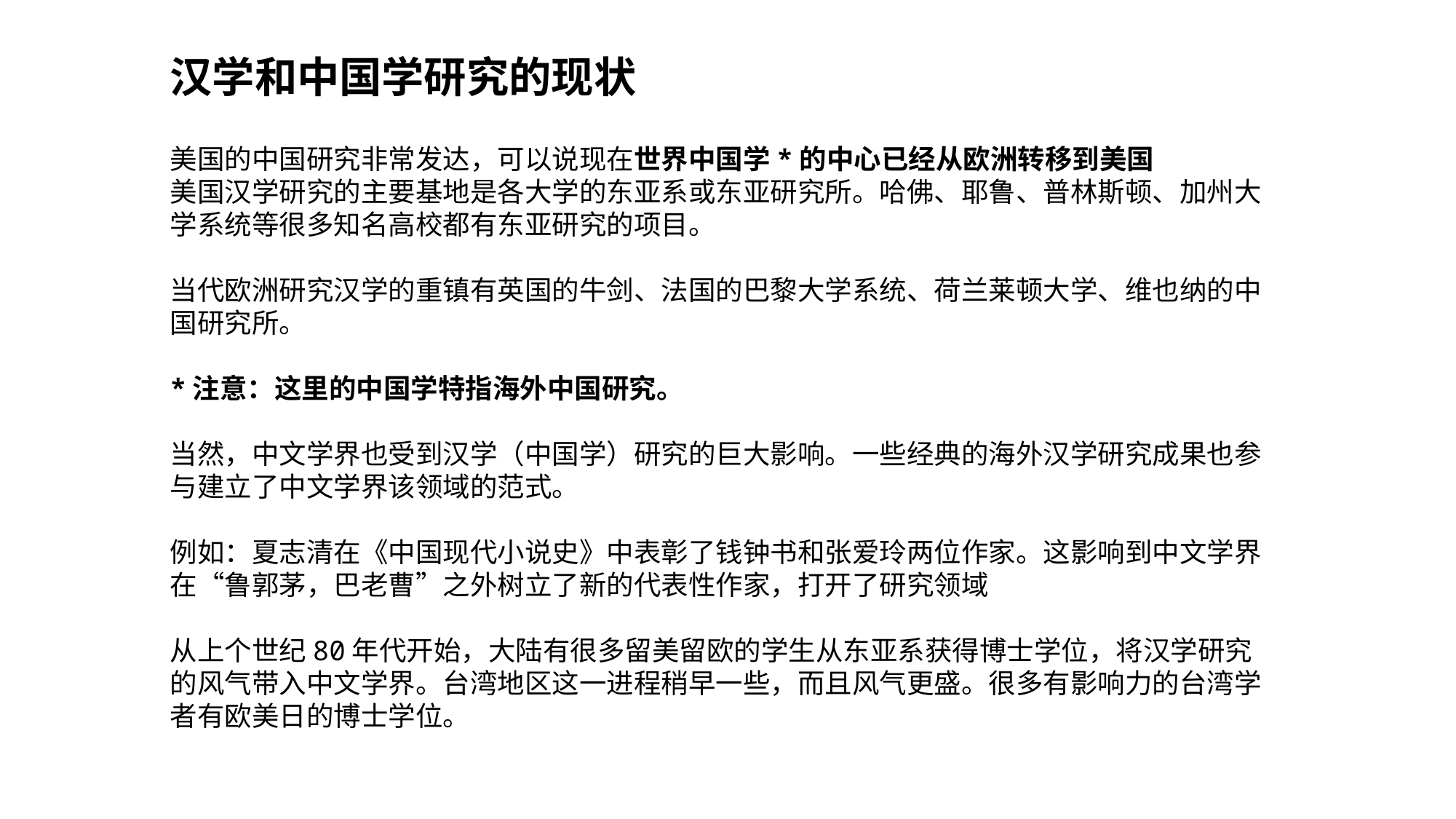

汉学和中国学研究的现状
美国的中国研究非常发达，可以说现在世界中国学*的中心已经从欧洲转移到美国
美国汉学研究的主要基地是各大学的东亚系或东亚研究所。哈佛、耶鲁、普林斯顿、加州大学系统等很多知名高校都有东亚研究的项目。

当代欧洲研究汉学的重镇有英国的牛剑、法国的巴黎大学系统、荷兰莱顿大学、维也纳的中国研究所。

*注意：这里的中国学特指海外中国研究。

当然，中文学界也受到汉学（中国学）研究的巨大影响。一些经典的海外汉学研究成果也参与建立了中文学界该领域的范式。

例如：夏志清在《中国现代小说史》中表彰了钱钟书和张爱玲两位作家。这影响到中文学界在“鲁郭茅，巴老曹”之外树立了新的代表性作家，打开了研究领域

从上个世纪80年代开始，大陆有很多留美留欧的学生从东亚系获得博士学位，将汉学研究的风气带入中文学界。台湾地区这一进程稍早一些，而且风气更盛。很多有影响力的台湾学者有欧美日的博士学位。